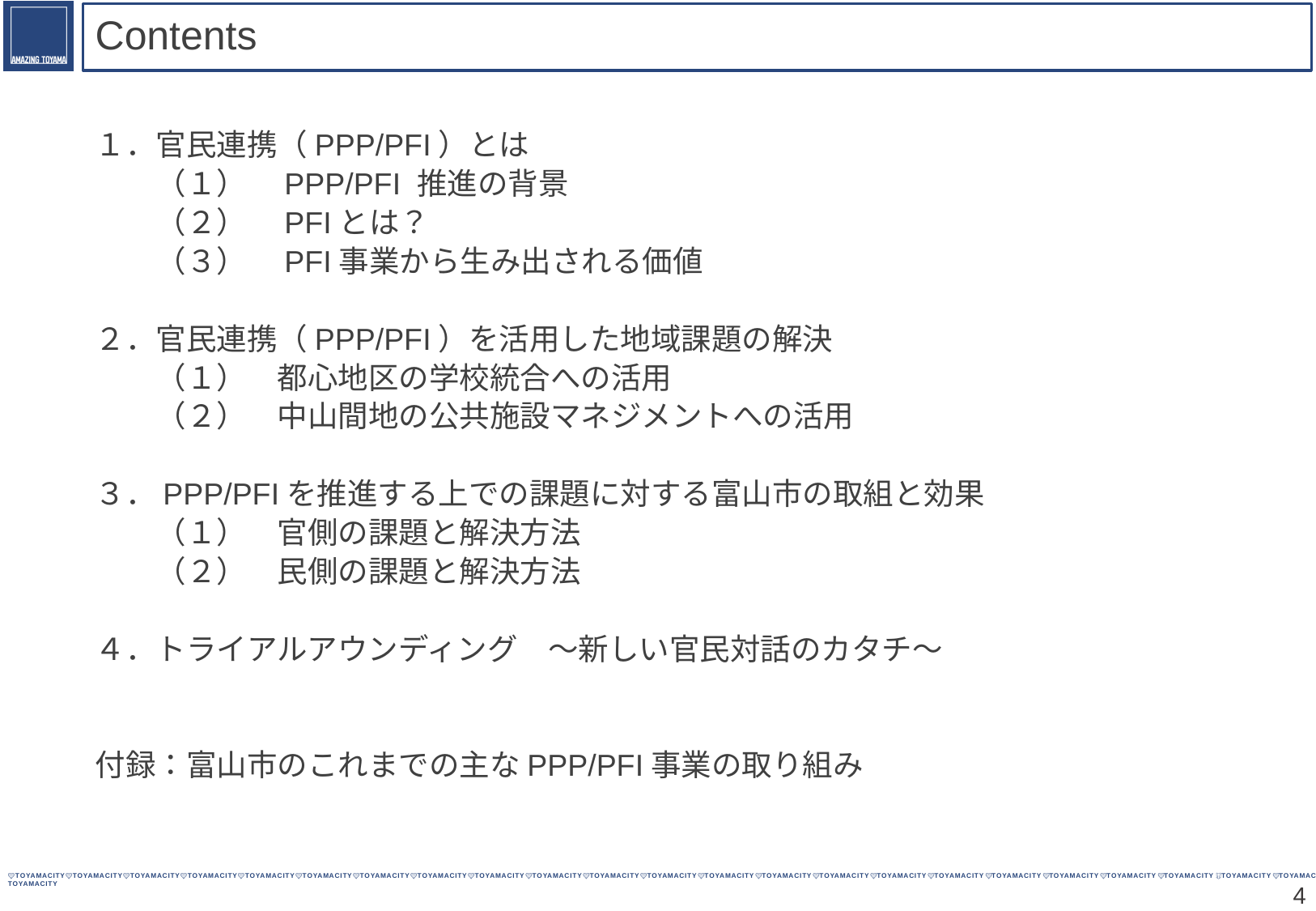

# Contents
１．官民連携（PPP/PFI）とは
　　（１）　PPP/PFI 推進の背景
　　（２）　PFIとは？
　　（３）　PFI事業から生み出される価値

２．官民連携（PPP/PFI）を活用した地域課題の解決
　　（１）　都心地区の学校統合への活用
　　（２）　中山間地の公共施設マネジメントへの活用

３．PPP/PFIを推進する上での課題に対する富山市の取組と効果
　　（１）　官側の課題と解決方法
　　（２）　民側の課題と解決方法

４．トライアルアウンディング　～新しい官民対話のカタチ～

付録：富山市のこれまでの主なPPP/PFI事業の取り組み